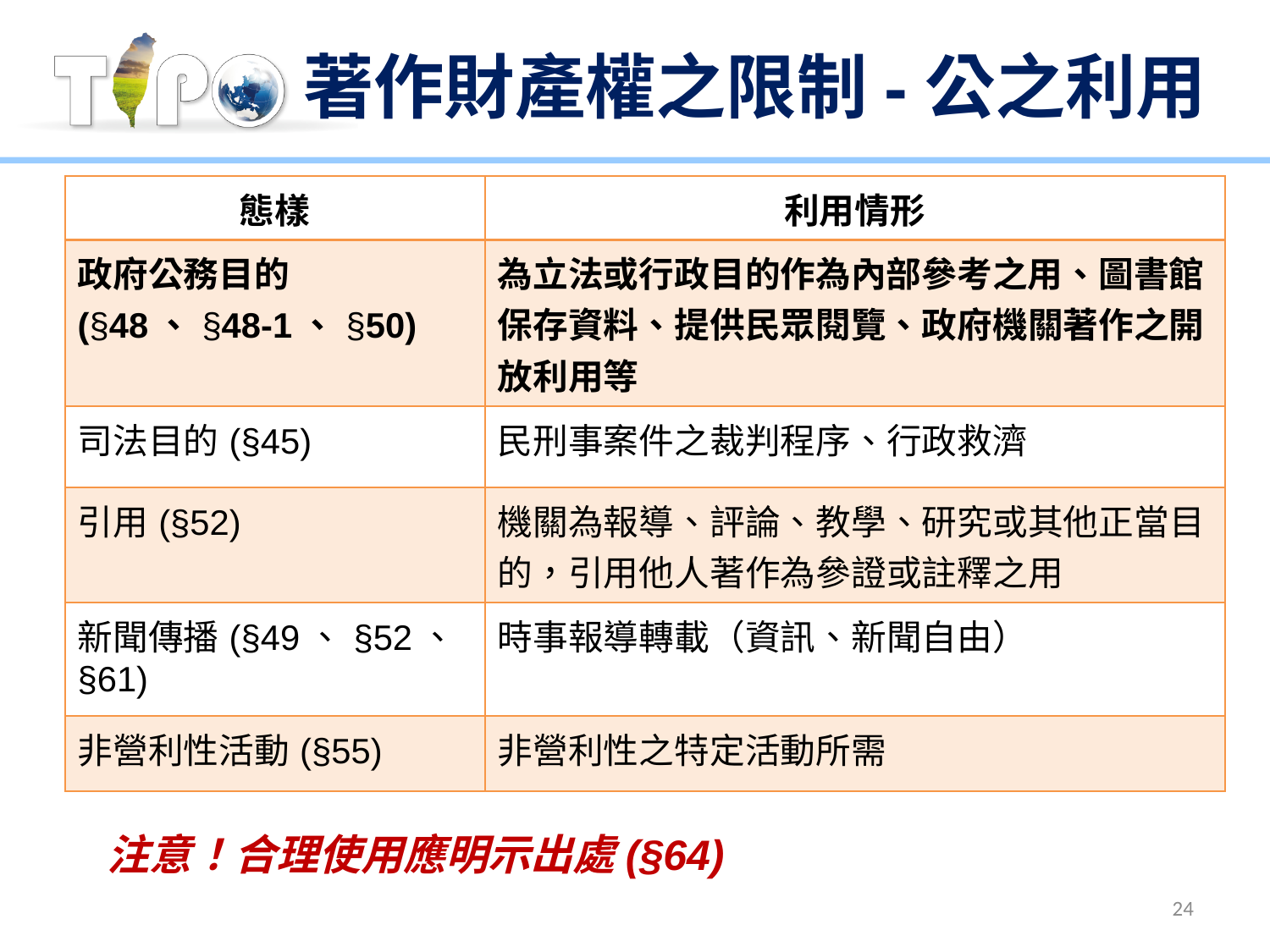

# 著作財產權之限制-公之利用
| 態樣 | 利用情形 |
| --- | --- |
| 政府公務目的(§48、§48-1、§50) | 為立法或行政目的作為內部參考之用、圖書館保存資料、提供民眾閱覽、政府機關著作之開放利用等 |
| 司法目的(§45) | 民刑事案件之裁判程序、行政救濟 |
| 引用(§52) | 機關為報導、評論、教學、研究或其他正當目的，引用他人著作為參證或註釋之用 |
| 新聞傳播(§49、§52、§61) | 時事報導轉載（資訊、新聞自由） |
| 非營利性活動(§55) | 非營利性之特定活動所需 |
注意！合理使用應明示出處(§64)
24